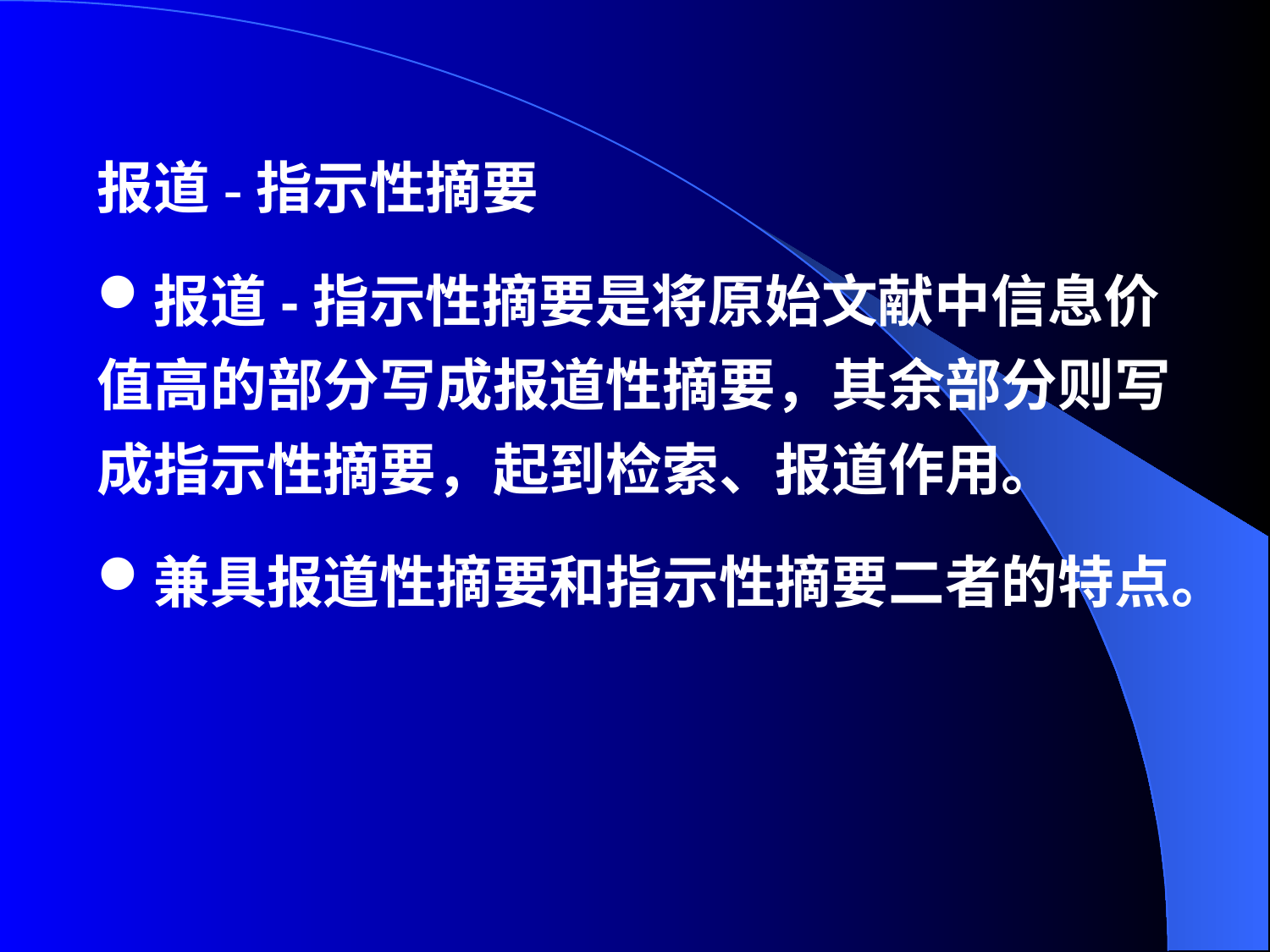

报道-指示性摘要
报道-指示性摘要是将原始文献中信息价值高的部分写成报道性摘要，其余部分则写成指示性摘要，起到检索、报道作用。
兼具报道性摘要和指示性摘要二者的特点。